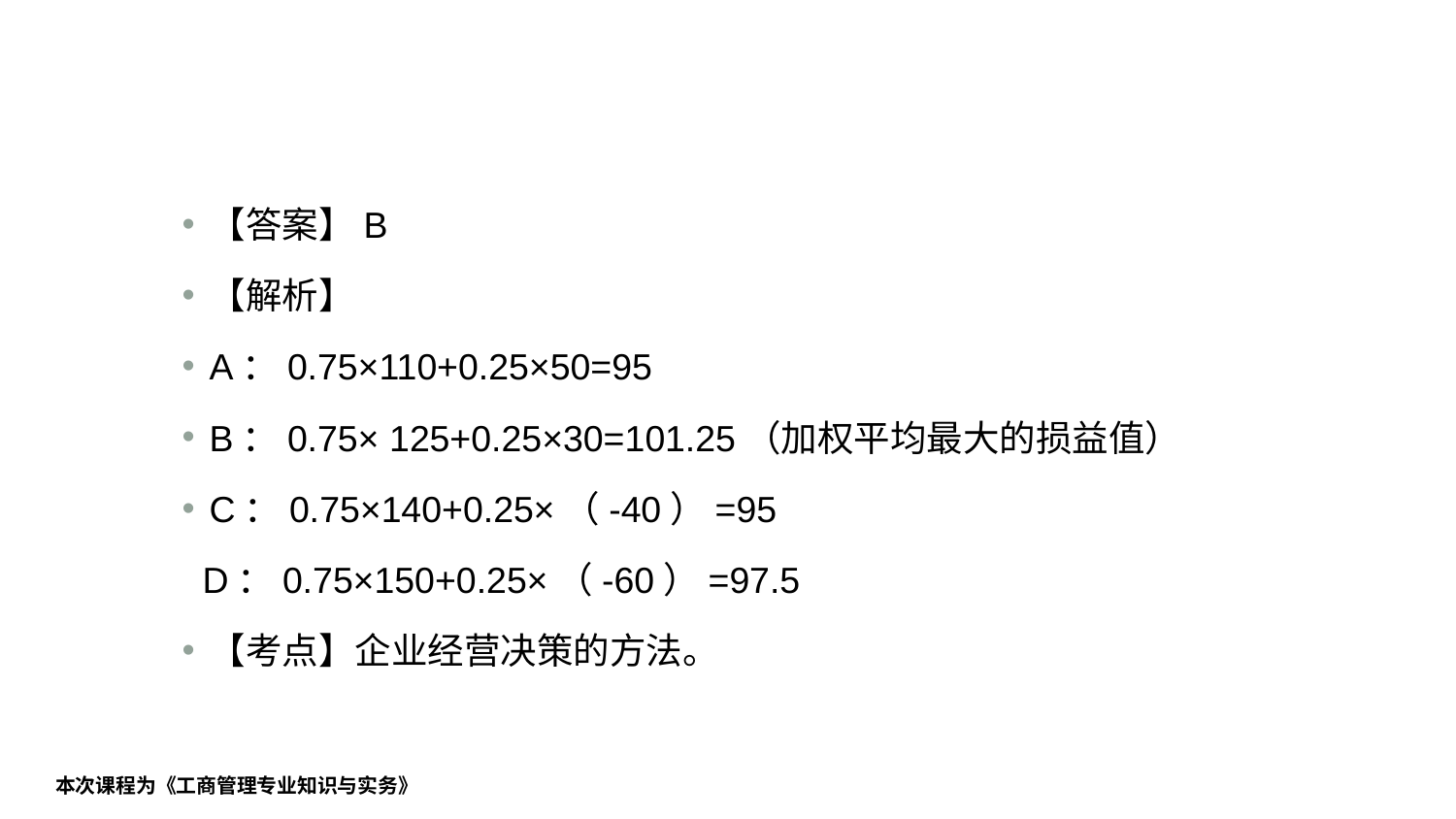

#
【答案】B
【解析】
A：0.75×110+0.25×50=95
B：0.75× 125+0.25×30=101.25（加权平均最大的损益值）
C：0.75×140+0.25×（-40）=95
  D：0.75×150+0.25×（-60）=97.5
【考点】企业经营决策的方法。